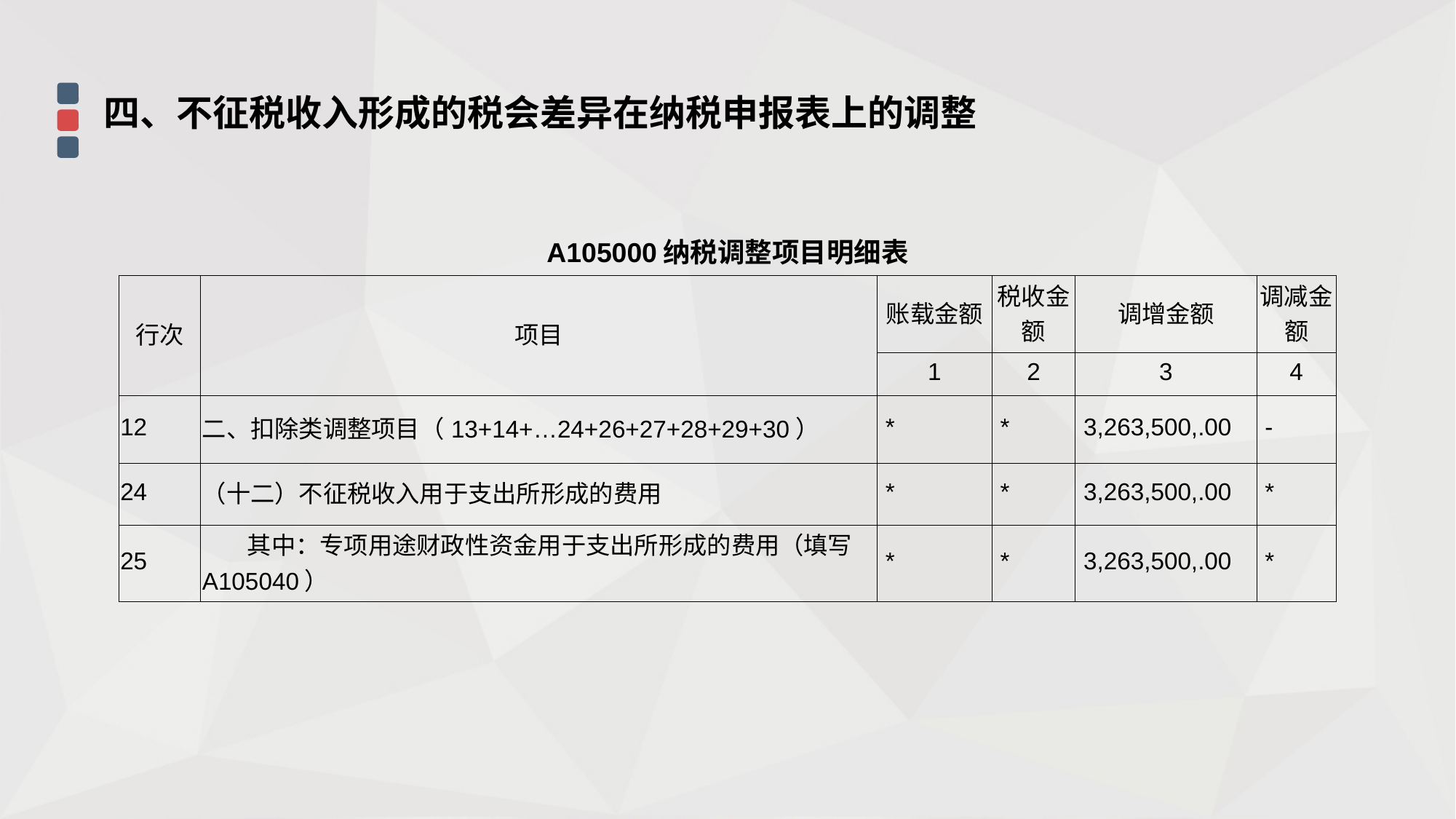

四、不征税收入形成的税会差异在纳税申报表上的调整
|  |  |  |  |  |  |
| --- | --- | --- | --- | --- | --- |
| A105000纳税调整项目明细表 |  |  |  |  |  |
| 行次 | 项目 | 账载金额 | 税收金额 | 调增金额 | 调减金额 |
|  |  | 1 | 2 | 3 | 4 |
| 12 | 二、扣除类调整项目（13+14+…24+26+27+28+29+30） | \* | \* | 3,263,500,.00 | - |
| 24 | （十二）不征税收入用于支出所形成的费用 | \* | \* | 3,263,500,.00 | \* |
| 25 | 其中：专项用途财政性资金用于支出所形成的费用（填写A105040） | \* | \* | 3,263,500,.00 | \* |